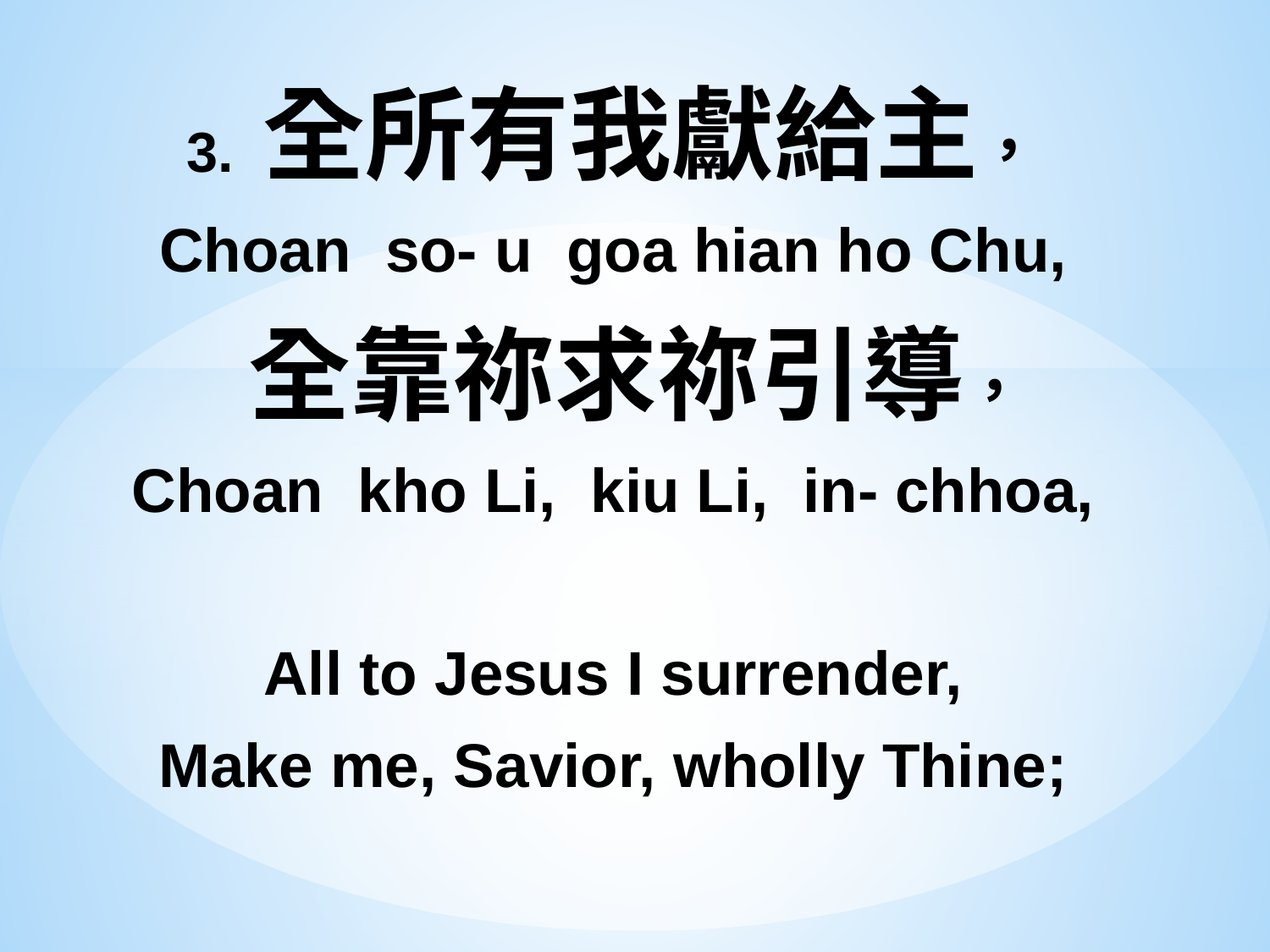

3. 全所有我獻給主，
Choan  so- u  goa hian ho Chu,
 全靠祢求祢引導，
Choan  kho Li,  kiu Li,  in- chhoa,

All to Jesus I surrender,
Make me, Savior, wholly Thine;